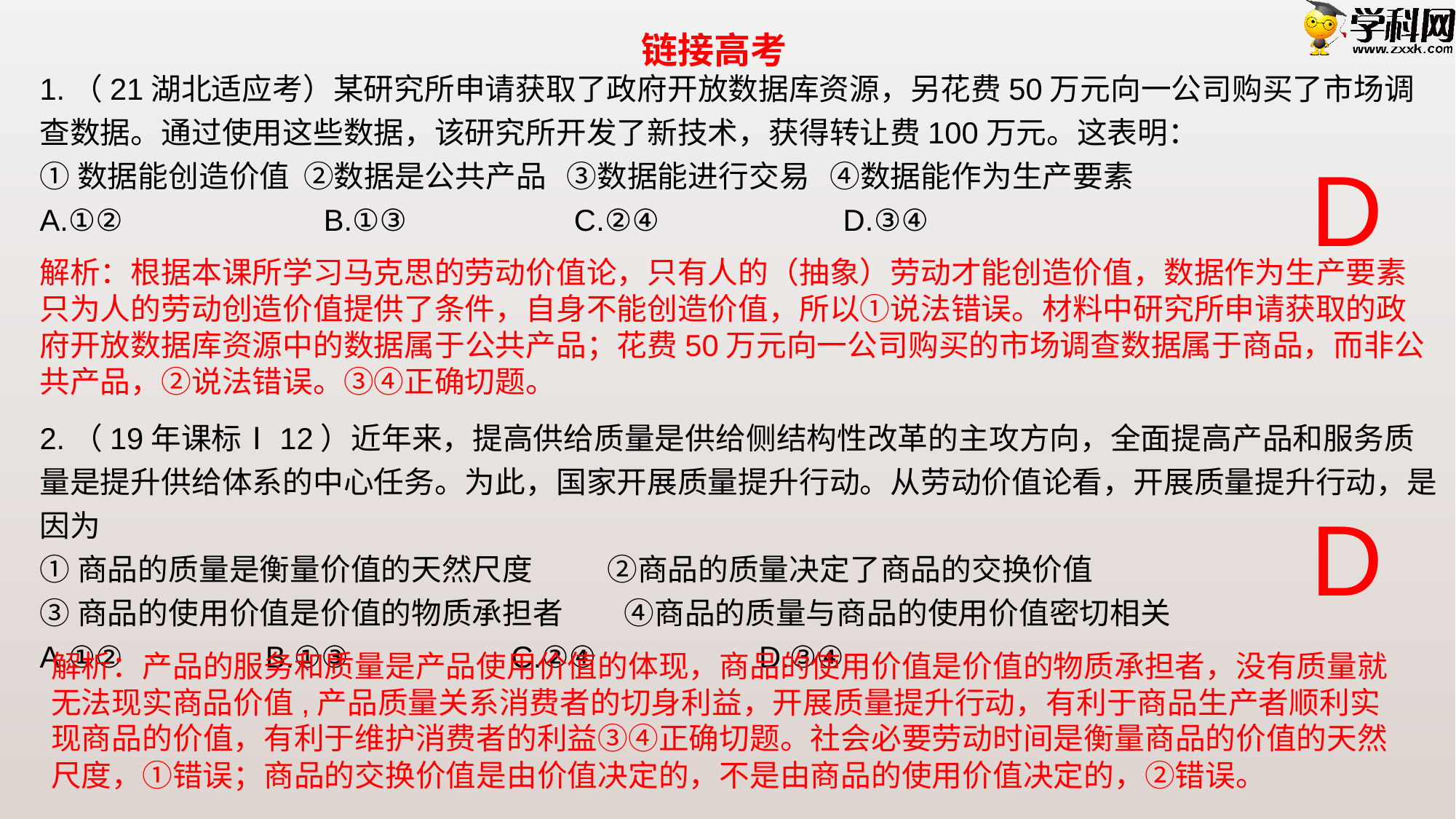

链接高考
1.（21湖北适应考）某研究所申请获取了政府开放数据库资源，另花费50万元向一公司购买了市场调查数据。通过使用这些数据，该研究所开发了新技术，获得转让费100万元。这表明：
①数据能创造价值  ②数据是公共产品   ③数据能进行交易   ④数据能作为生产要素
A.①②                        B.①③                    C.②④                      D.③④

2.（19年课标Ⅰ12）近年来，提高供给质量是供给侧结构性改革的主攻方向，全面提高产品和服务质量是提升供给体系的中心任务。为此，国家开展质量提升行动。从劳动价值论看，开展质量提升行动，是因为
①商品的质量是衡量价值的天然尺度           ②商品的质量决定了商品的交换价值
③商品的使用价值是价值的物质承担者         ④商品的质量与商品的使用价值密切相关
A.①②　　          B.①③　             　C.②④　　             D.③④
D
解析：根据本课所学习马克思的劳动价值论，只有人的（抽象）劳动才能创造价值，数据作为生产要素只为人的劳动创造价值提供了条件，自身不能创造价值，所以①说法错误。材料中研究所申请获取的政府开放数据库资源中的数据属于公共产品；花费50万元向一公司购买的市场调查数据属于商品，而非公共产品，②说法错误。③④正确切题。
D
解析：产品的服务和质量是产品使用价值的体现，商品的使用价值是价值的物质承担者，没有质量就无法现实商品价值,产品质量关系消费者的切身利益，开展质量提升行动，有利于商品生产者顺利实现商品的价值，有利于维护消费者的利益③④正确切题。社会必要劳动时间是衡量商品的价值的天然尺度，①错误；商品的交换价值是由价值决定的，不是由商品的使用价值决定的，②错误。